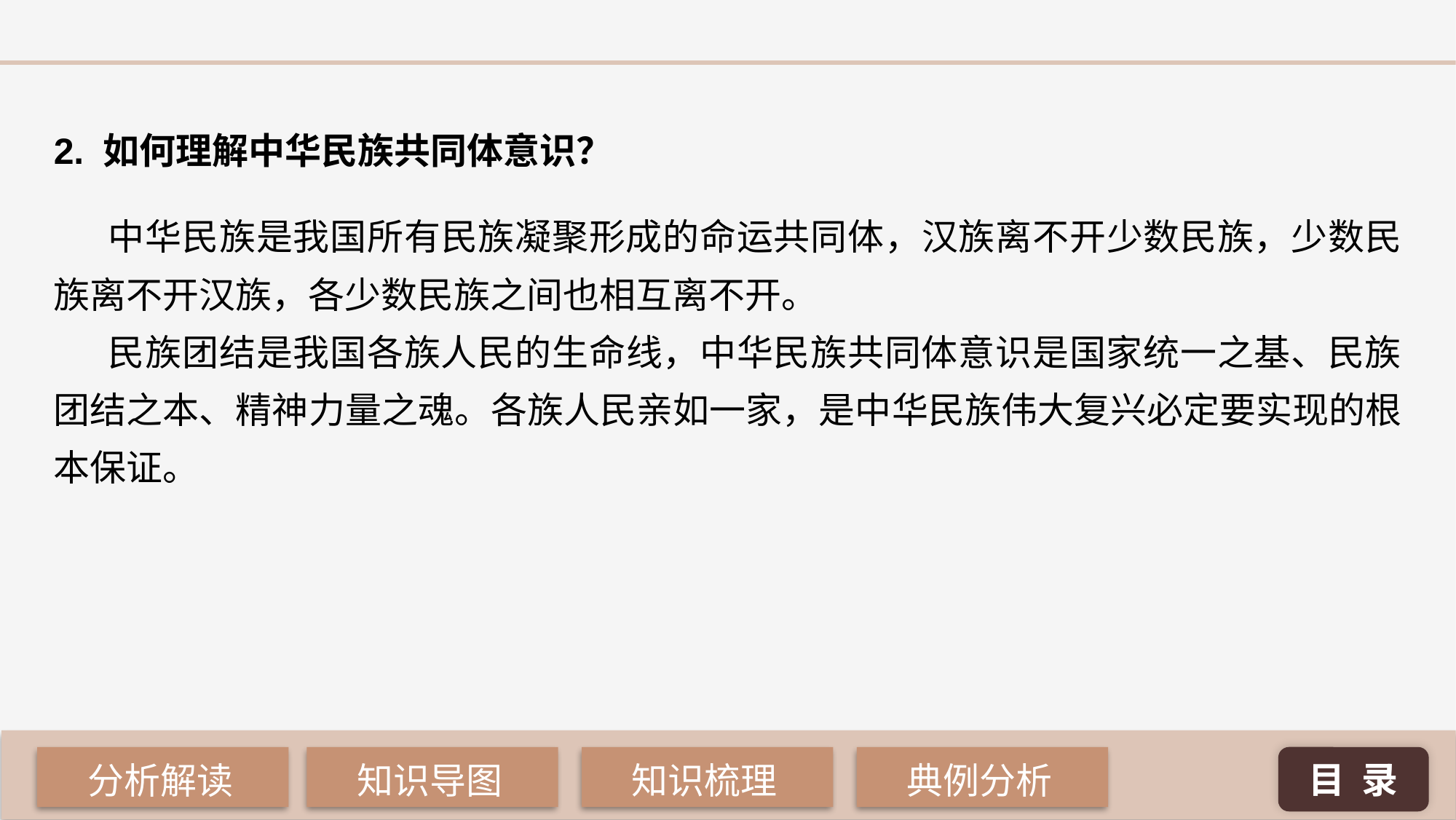

2. 如何理解中华民族共同体意识？
中华民族是我国所有民族凝聚形成的命运共同体，汉族离不开少数民族，少数民族离不开汉族，各少数民族之间也相互离不开。
民族团结是我国各族人民的生命线，中华民族共同体意识是国家统一之基、民族团结之本、精神力量之魂。各族人民亲如一家，是中华民族伟大复兴必定要实现的根本保证。